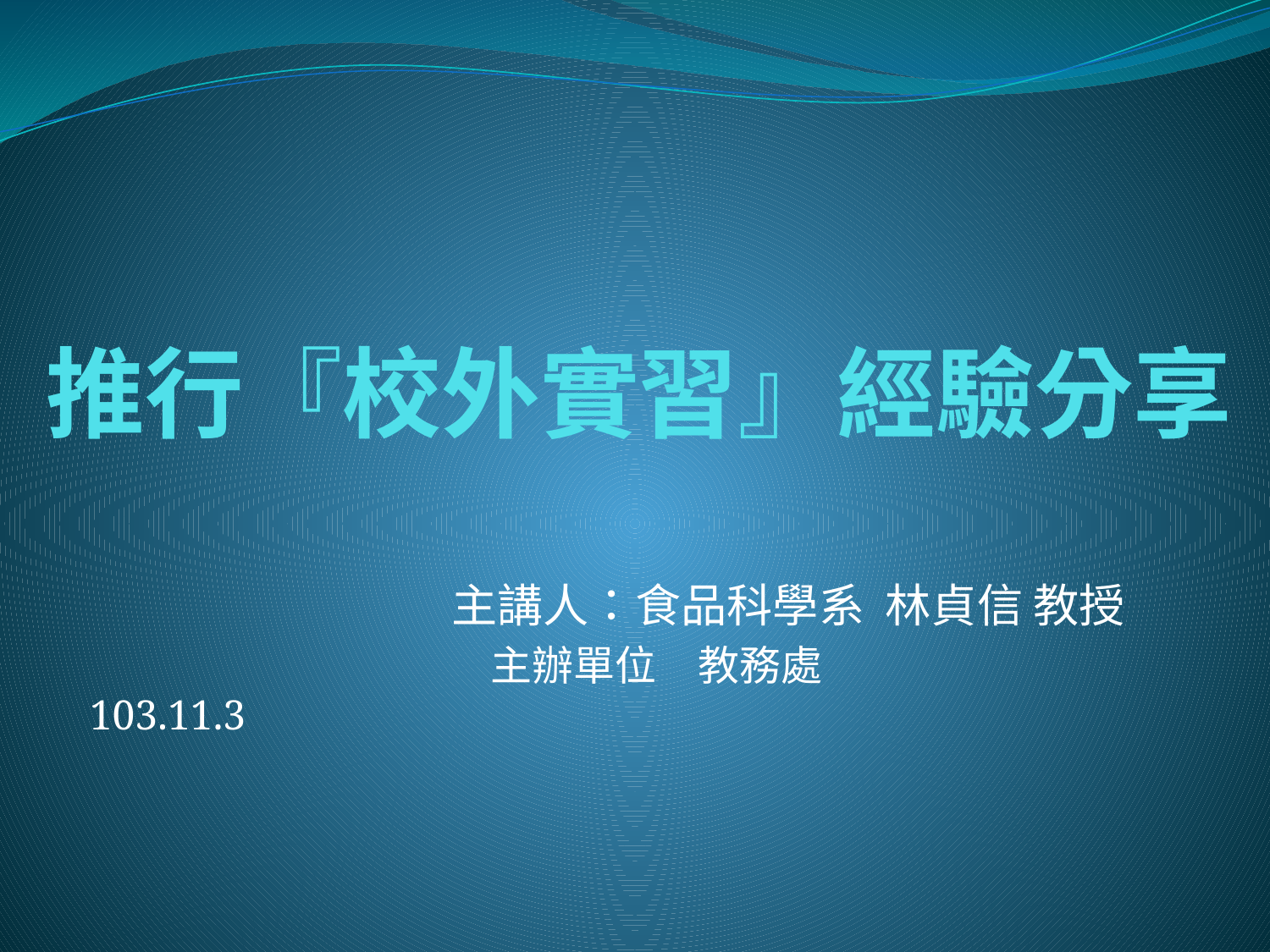

# 推行『校外實習』經驗分享

主講人：食品科學系  林貞信 教授
　　　　　　　 　　  主辦單位　教務處　　　　　103.11.3